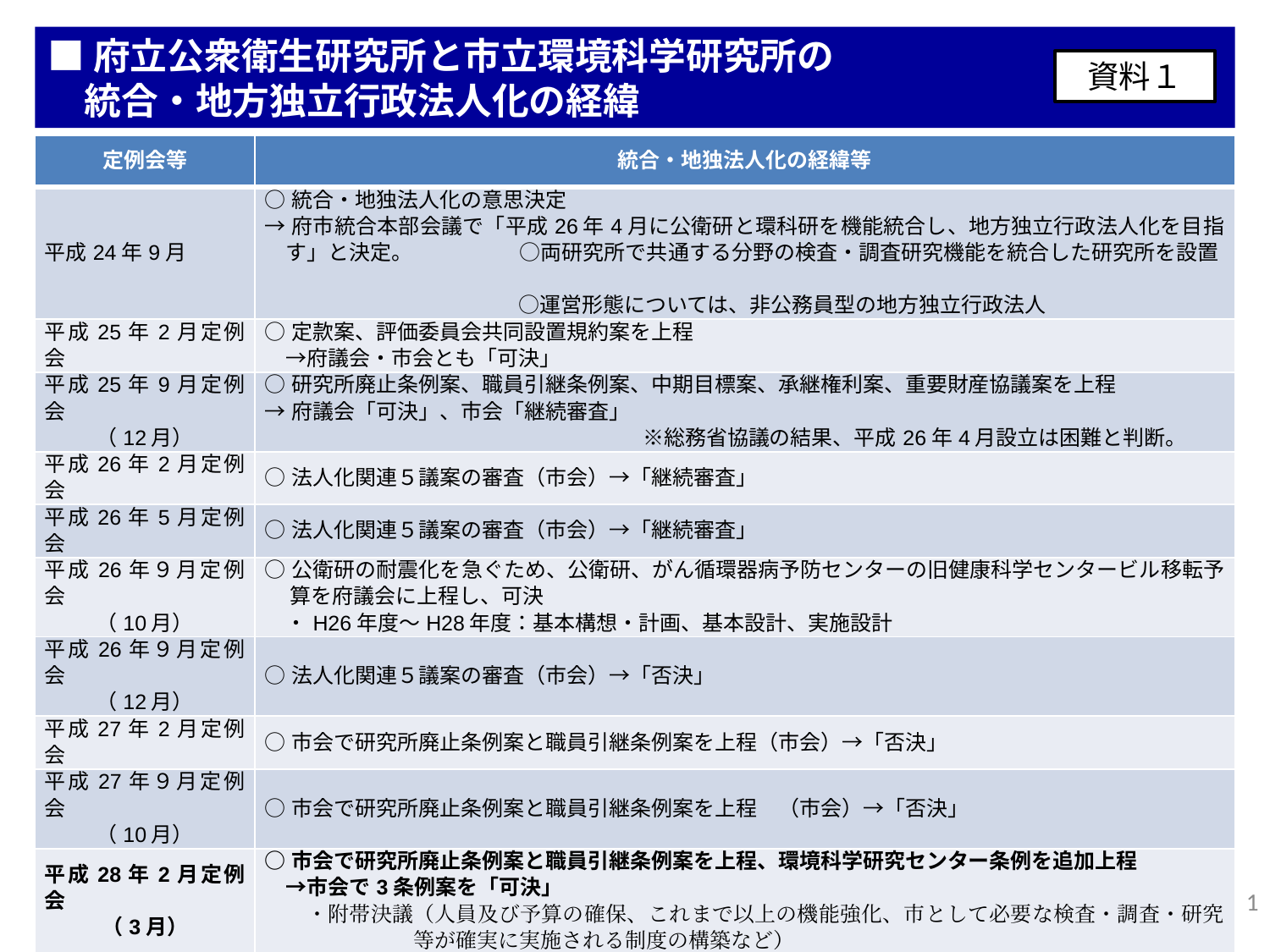

■府立公衆衛生研究所と市立環境科学研究所の
　統合・地方独立行政法人化の経緯
資料１
| 定例会等 | 統合・地独法人化の経緯等 |
| --- | --- |
| 平成24年9月 | ○統合・地独法人化の意思決定 →府市統合本部会議で「平成26年4月に公衛研と環科研を機能統合し、地方独立行政法人化を目指す」と決定。　　　　　○両研究所で共通する分野の検査・調査研究機能を統合した研究所を設置 　　　　　　　　　　　　○運営形態については、非公務員型の地方独立行政法人 |
| 平成25年2月定例会 | ○定款案、評価委員会共同設置規約案を上程 　→府議会・市会とも「可決」 |
| 平成25年9月定例会 （12月） | ○研究所廃止条例案、職員引継条例案、中期目標案、承継権利案、重要財産協議案を上程 →府議会「可決」、市会「継続審査」　　　　　 　　　※総務省協議の結果、平成26年4月設立は困難と判断。 |
| 平成26年2月定例会 | ○法人化関連５議案の審査（市会）→「継続審査」 |
| 平成26年5月定例会 | ○法人化関連５議案の審査（市会）→「継続審査」 |
| 平成26年９月定例会 （10月） | ○公衛研の耐震化を急ぐため、公衛研、がん循環器病予防センターの旧健康科学センタービル移転予算を府議会に上程し、可決 　・H26年度～H28年度：基本構想・計画、基本設計、実施設計 |
| 平成26年９月定例会 （12月） | ○法人化関連５議案の審査（市会）→「否決」 |
| 平成27年2月定例会 | ○市会で研究所廃止条例案と職員引継条例案を上程（市会）→「否決」 |
| 平成27年９月定例会 （10月） | ○市会で研究所廃止条例案と職員引継条例案を上程　（市会）→「否決」 |
| 平成28年2月定例会 （3月） | ○市会で研究所廃止条例案と職員引継条例案を上程、環境科学研究センター条例を追加上程 　→市会で3条例案を「可決」 　　・附帯決議（人員及び予算の確保、これまで以上の機能強化、市として必要な検査・調査・研究等が確実に実施される制度の構築など） |
| 平成28年4月19日 | ○第３回副首都推進本部会議 　→公衛研・環科研の統合に向けた検討体制や進め方について 　　法人統合の時期や検討組織について確認するとともに、タスクフォースを設置し、施設の一元化　　も含めて検討を進めていくことを確認。 |
1